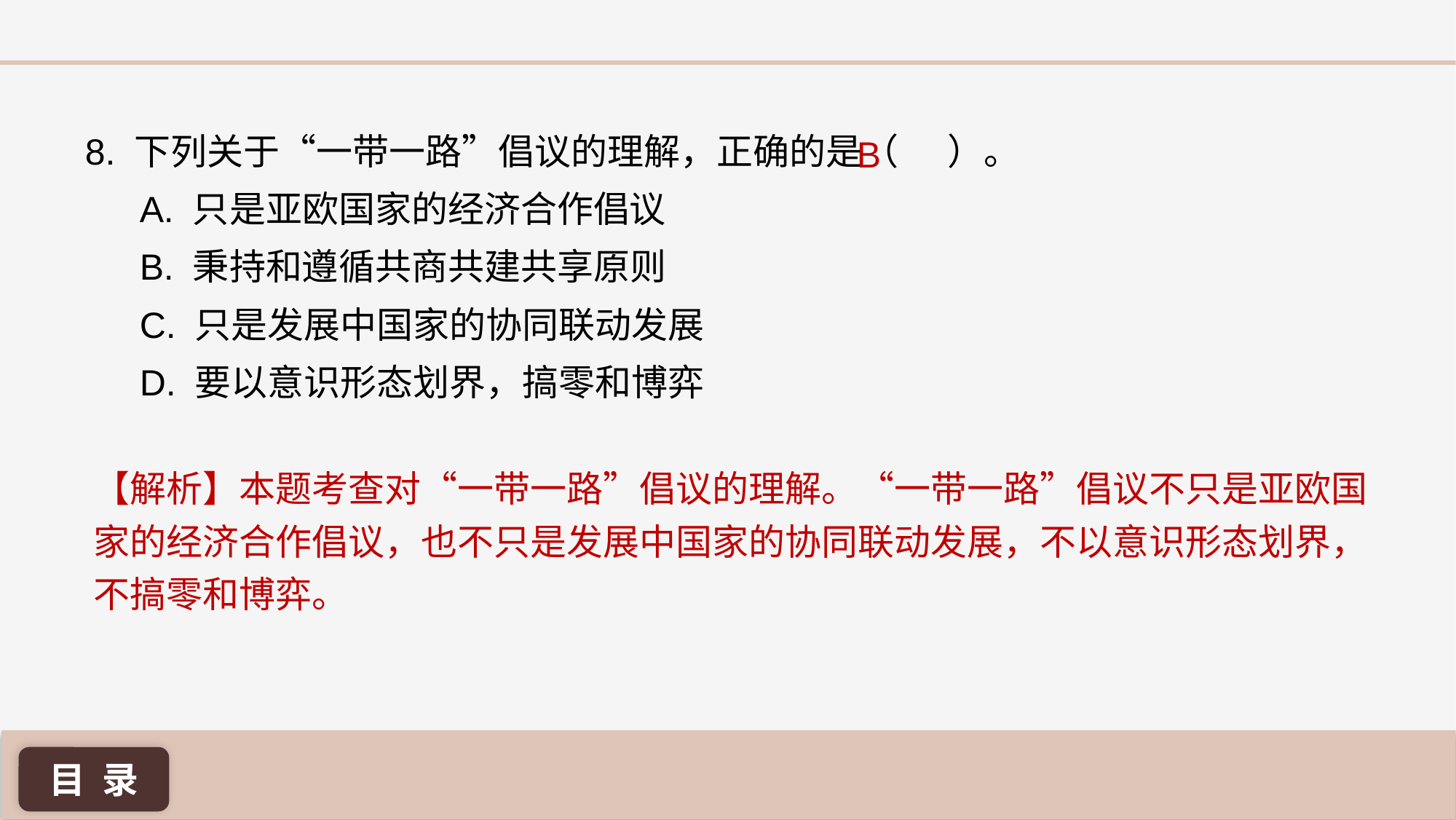

8. 下列关于“一带一路”倡议的理解，正确的是（      ）。
A. 只是亚欧国家的经济合作倡议
B. 秉持和遵循共商共建共享原则
C. 只是发展中国家的协同联动发展
D. 要以意识形态划界，搞零和博弈
B
【解析】本题考查对“一带一路”倡议的理解。“一带一路”倡议不只是亚欧国家的经济合作倡议，也不只是发展中国家的协同联动发展，不以意识形态划界，不搞零和博弈。